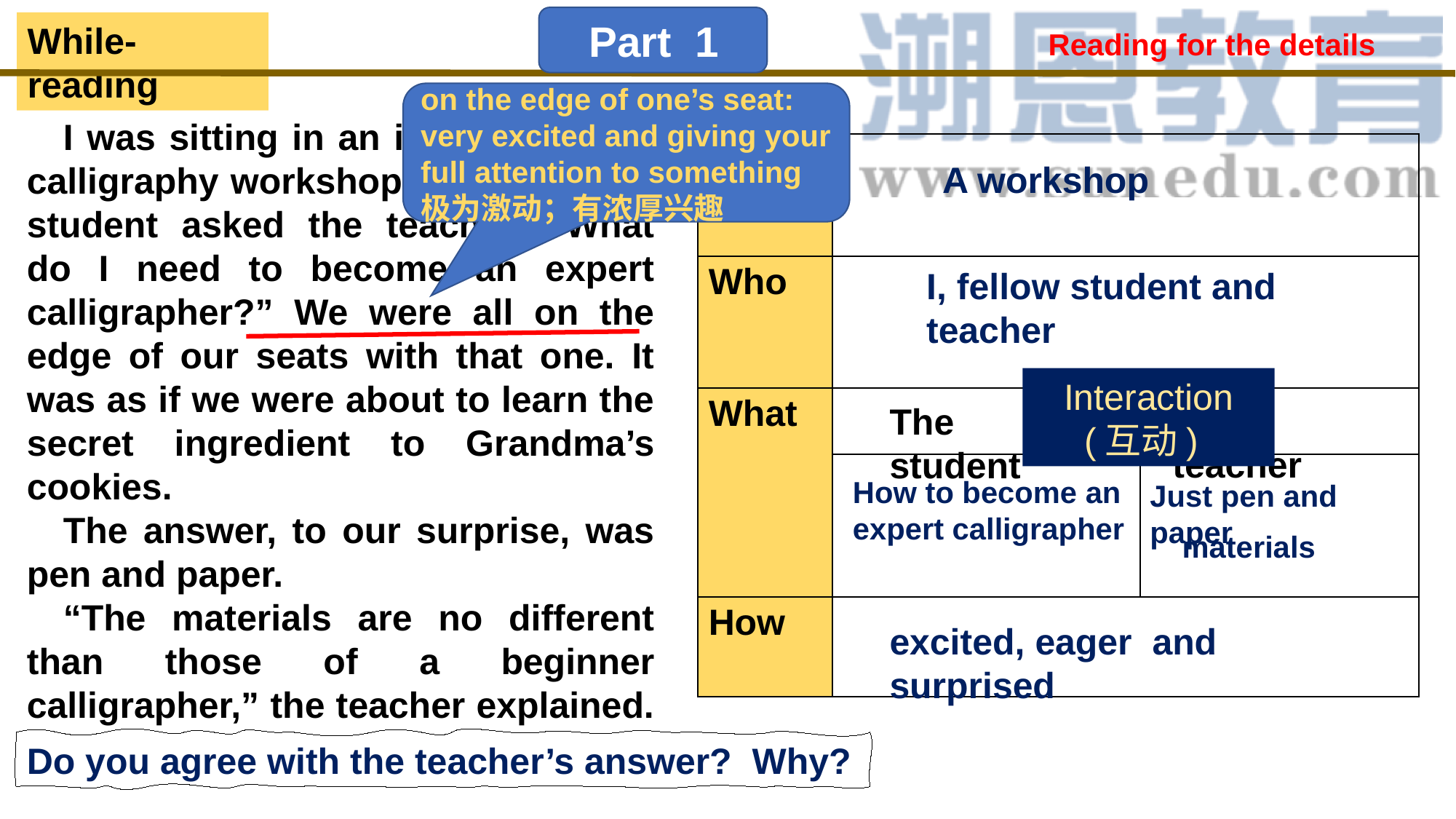

Part  1
While-reading
Reading for the details
on the edge of one’s seat: very excited and giving your full attention to something
极为激动；有浓厚兴趣
I was sitting in an introduction to calligraphy workshop when a fellow student asked the teacher, “What do I need to become an expert calligrapher?” We were all on the edge of our seats with that one. It was as if we were about to learn the secret ingredient to Grandma’s cookies.
The answer, to our surprise, was pen and paper.
“The materials are no different than those of a beginner calligrapher,” the teacher explained.
| Where |  |  |
| --- | --- | --- |
| Who |  |  |
| What |  |  |
|  |  |  |
| How |  |  |
A workshop
I, fellow student and teacher
   Interaction
     (互动)
The teacher
The student
How to become an expert calligrapher
Just pen and paper
materials
excited, eager  and surprised
Do you agree with the teacher’s answer?  Why?